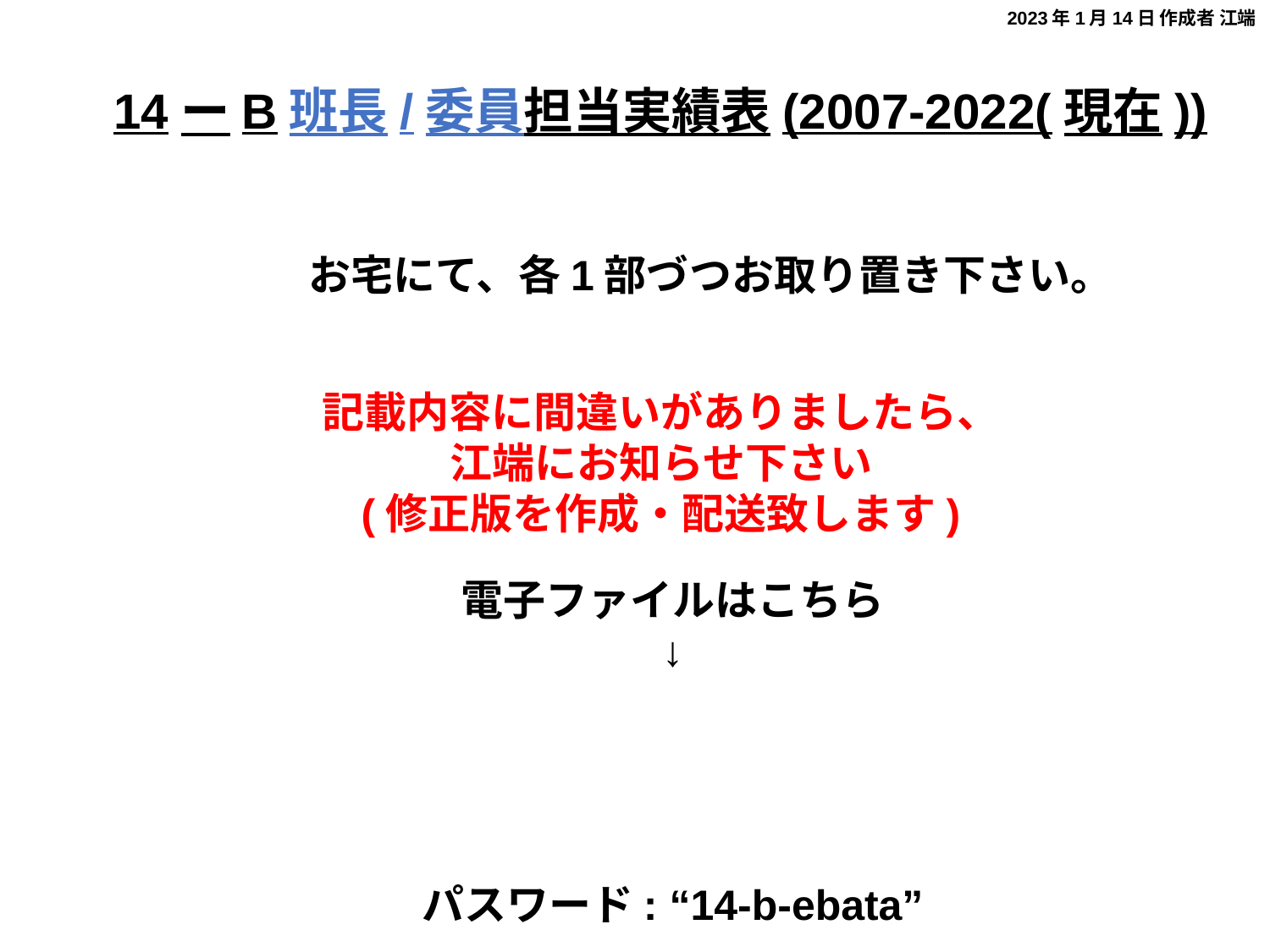

2023年1月14日 作成者 江端
14ーB班長/委員担当実績表(2007-2022(現在))
お宅にて、各1部づつお取り置き下さい。
記載内容に間違いがありましたら、
江端にお知らせ下さい
(修正版を作成・配送致します)
電子ファイルはこちら
↓

パスワード: “14-b-ebata”